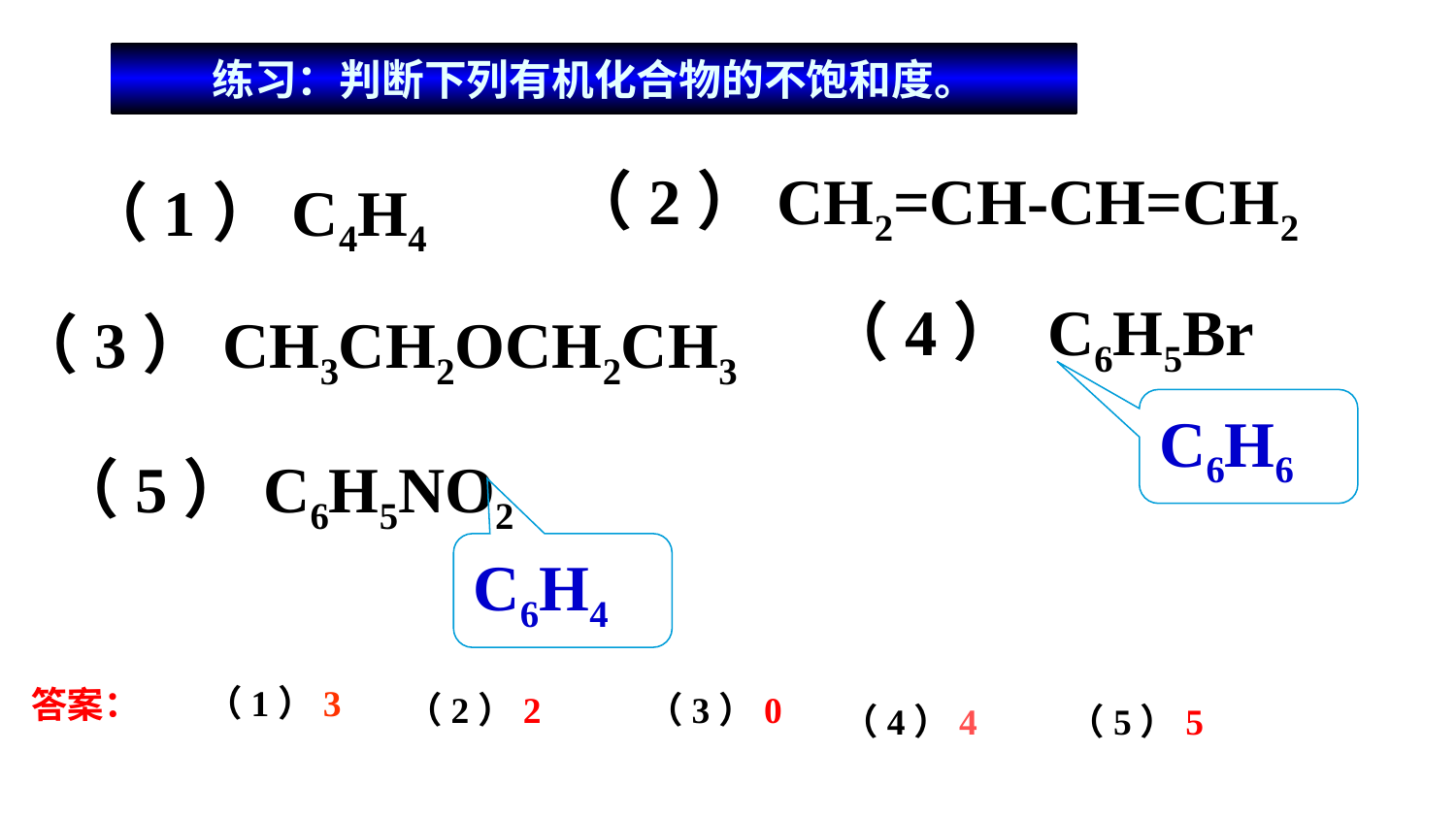

练习：判断下列有机化合物的不饱和度。
（2）CH2=CH-CH=CH2
（1）C4H4
（4） C6H5Br
（3）CH3CH2OCH2CH3
C6H6
（5）C6H5NO2
C6H4
（1）3
答案：
（2）2
（3）0
（4）4
（5）5